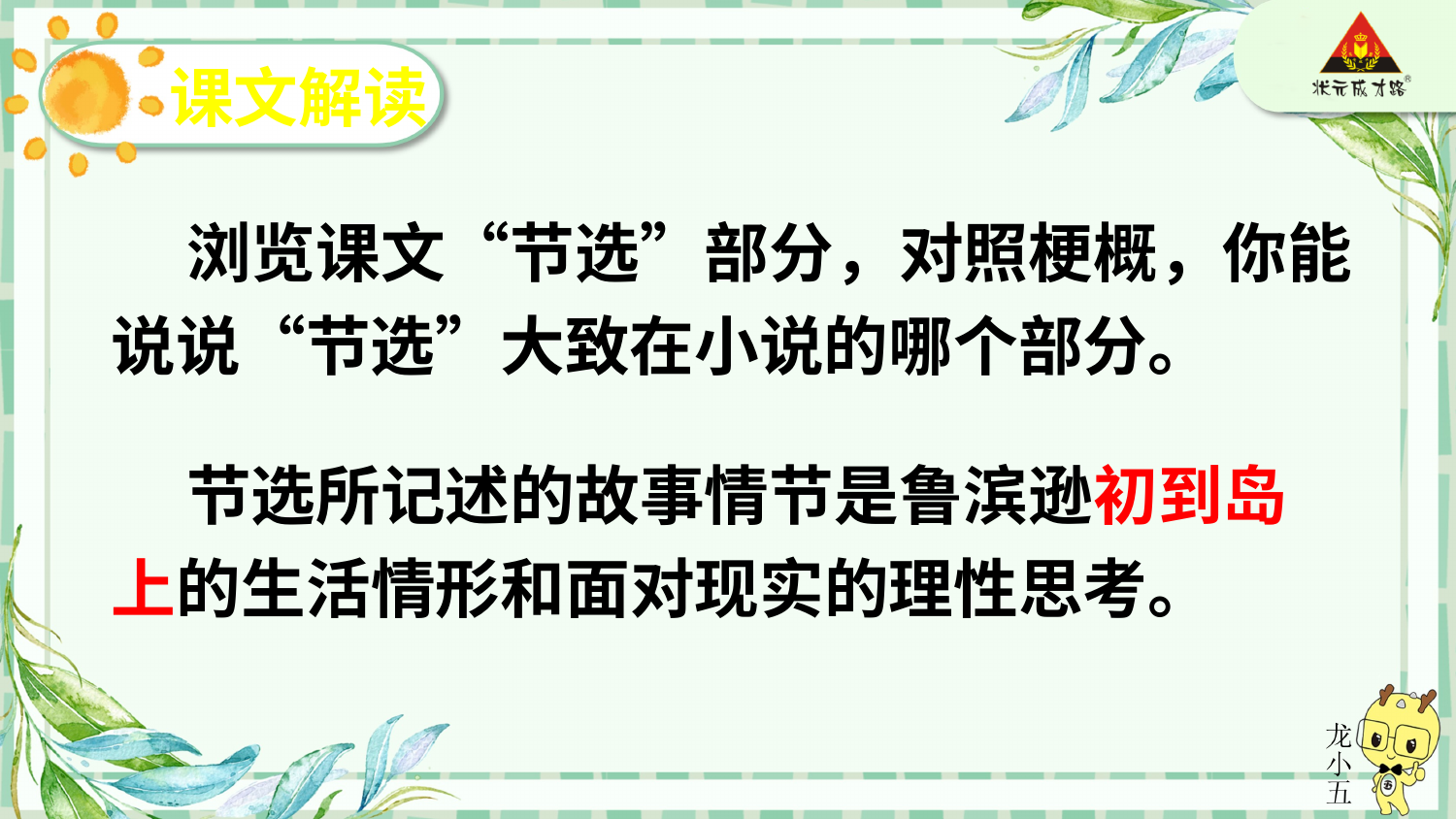

课文解读
    浏览课文“节选”部分，对照梗概，你能说说“节选”大致在小说的哪个部分。
    节选所记述的故事情节是鲁滨逊初到岛上的生活情形和面对现实的理性思考。